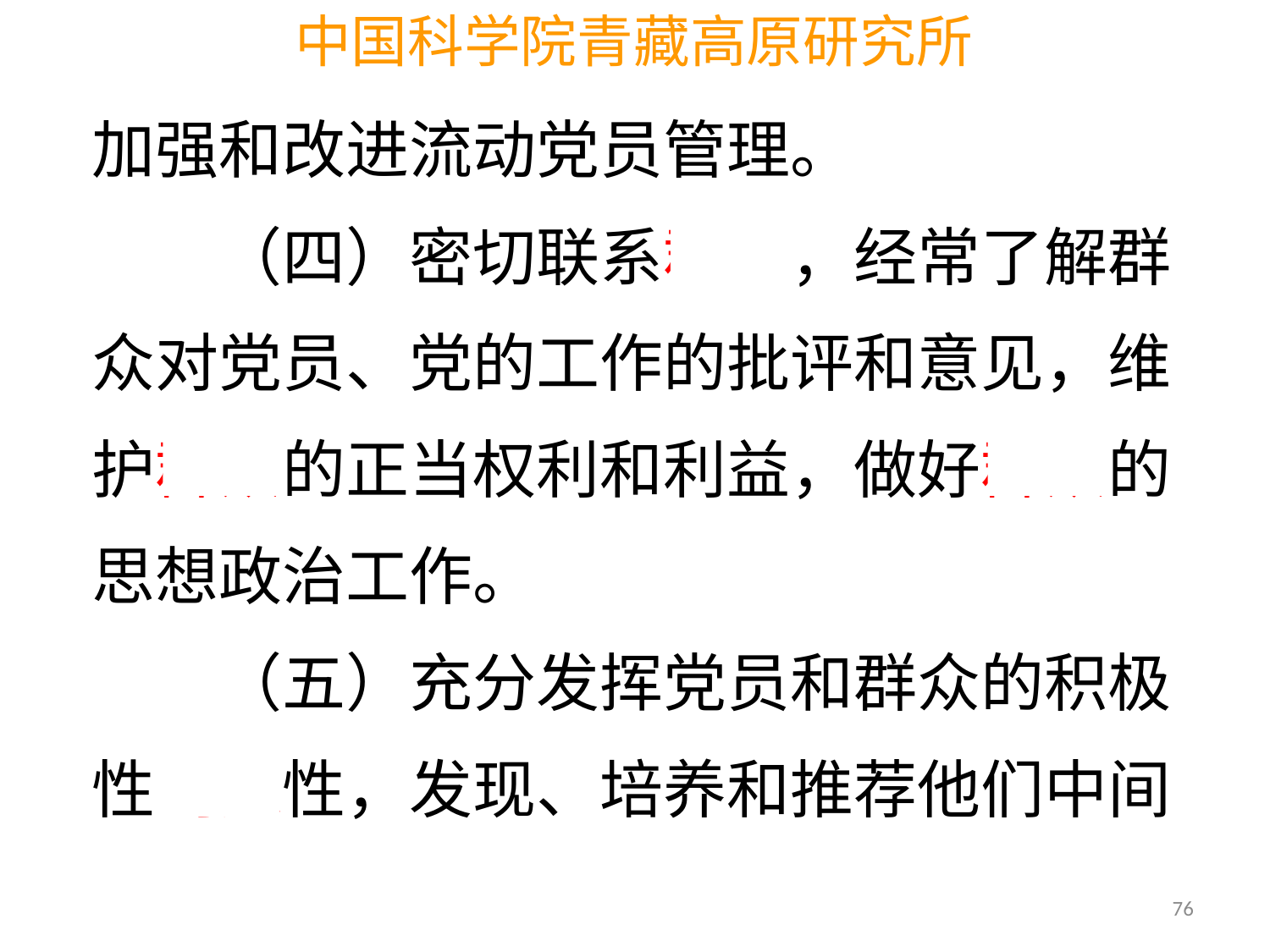

# 加强和改进流动党员管理。 　　（四）密切联系群众，经常了解群众对党员、党的工作的批评和意见，维护群众的正当权利和利益，做好群众的思想政治工作。 　　（五）充分发挥党员和群众的积极性创造性，发现、培养和推荐他们中间

76